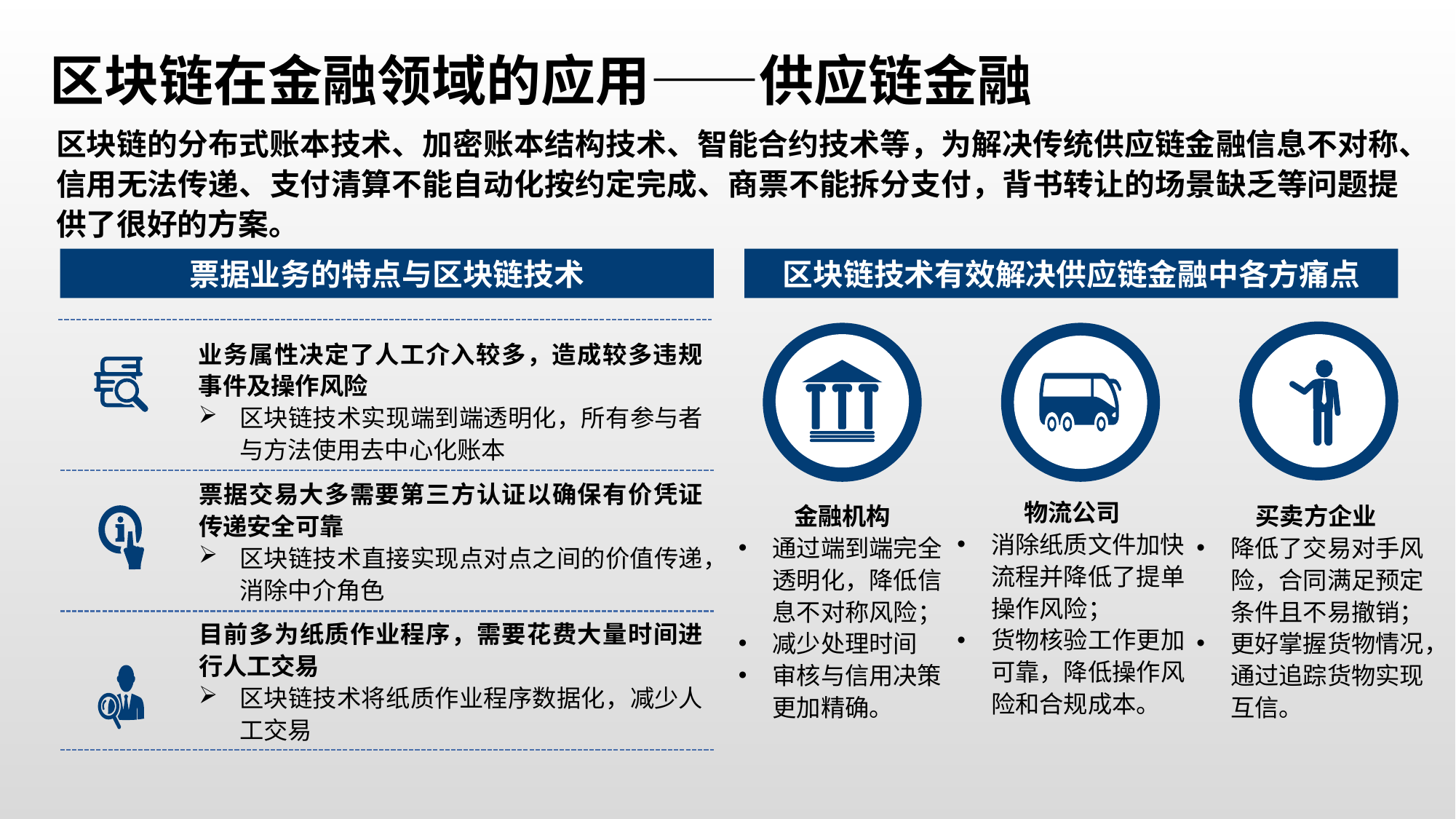

区块链在金融领域的应用——供应链金融
区块链的分布式账本技术、加密账本结构技术、智能合约技术等，为解决传统供应链金融信息不对称、信用无法传递、支付清算不能自动化按约定完成、商票不能拆分支付，背书转让的场景缺乏等问题提供了很好的方案。
票据业务的特点与区块链技术
区块链技术有效解决供应链金融中各方痛点

业务属性决定了人工介入较多，造成较多违规事件及操作风险
区块链技术实现端到端透明化，所有参与者与方法使用去中心化账本

票据交易大多需要第三方认证以确保有价凭证传递安全可靠
区块链技术直接实现点对点之间的价值传递，消除中介角色
物流公司
消除纸质文件加快流程并降低了提单操作风险；
货物核验工作更加可靠，降低操作风险和合规成本。
金融机构
通过端到端完全透明化，降低信息不对称风险；
减少处理时间
审核与信用决策更加精确。
买卖方企业
降低了交易对手风险，合同满足预定条件且不易撤销；
更好掌握货物情况，通过追踪货物实现互信。

目前多为纸质作业程序，需要花费大量时间进行人工交易
区块链技术将纸质作业程序数据化，减少人工交易